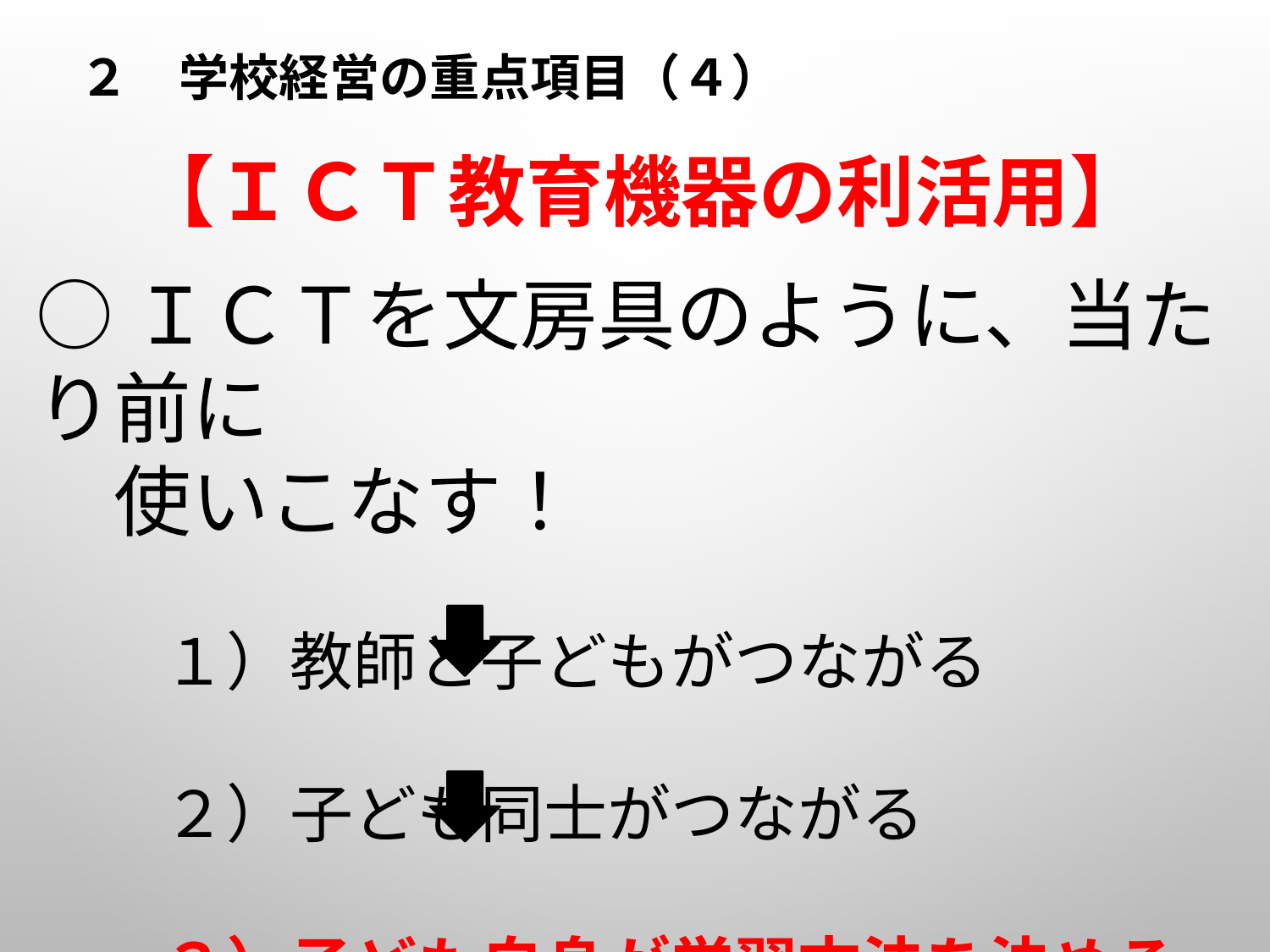

２　学校経営の重点項目（４）
【ＩＣＴ教育機器の利活用】
○ＩＣＴを文房具のように、当たり前に
　使いこなす！

　　１）教師と子どもがつながる

　　２）子ども同士がつながる

　　３）子ども自身が学習方法を決める